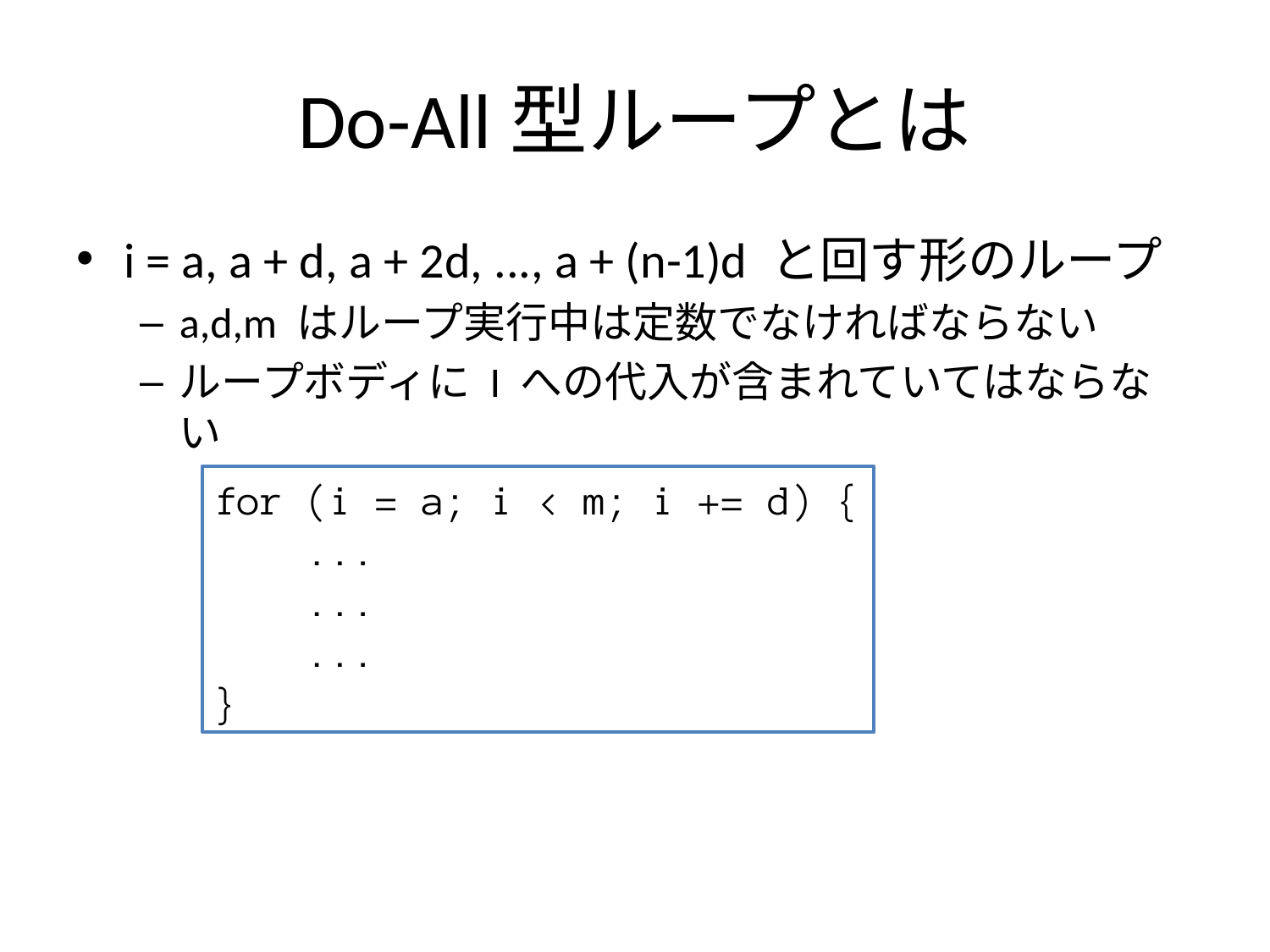

# Do-All型ループとは
i = a, a + d, a + 2d, ..., a + (n-1)d と回す形のループ
a,d,m はループ実行中は定数でなければならない
ループボディに I への代入が含まれていてはならない
for (i = a; i < m; i += d) {
    ...
    ...
    ...
}